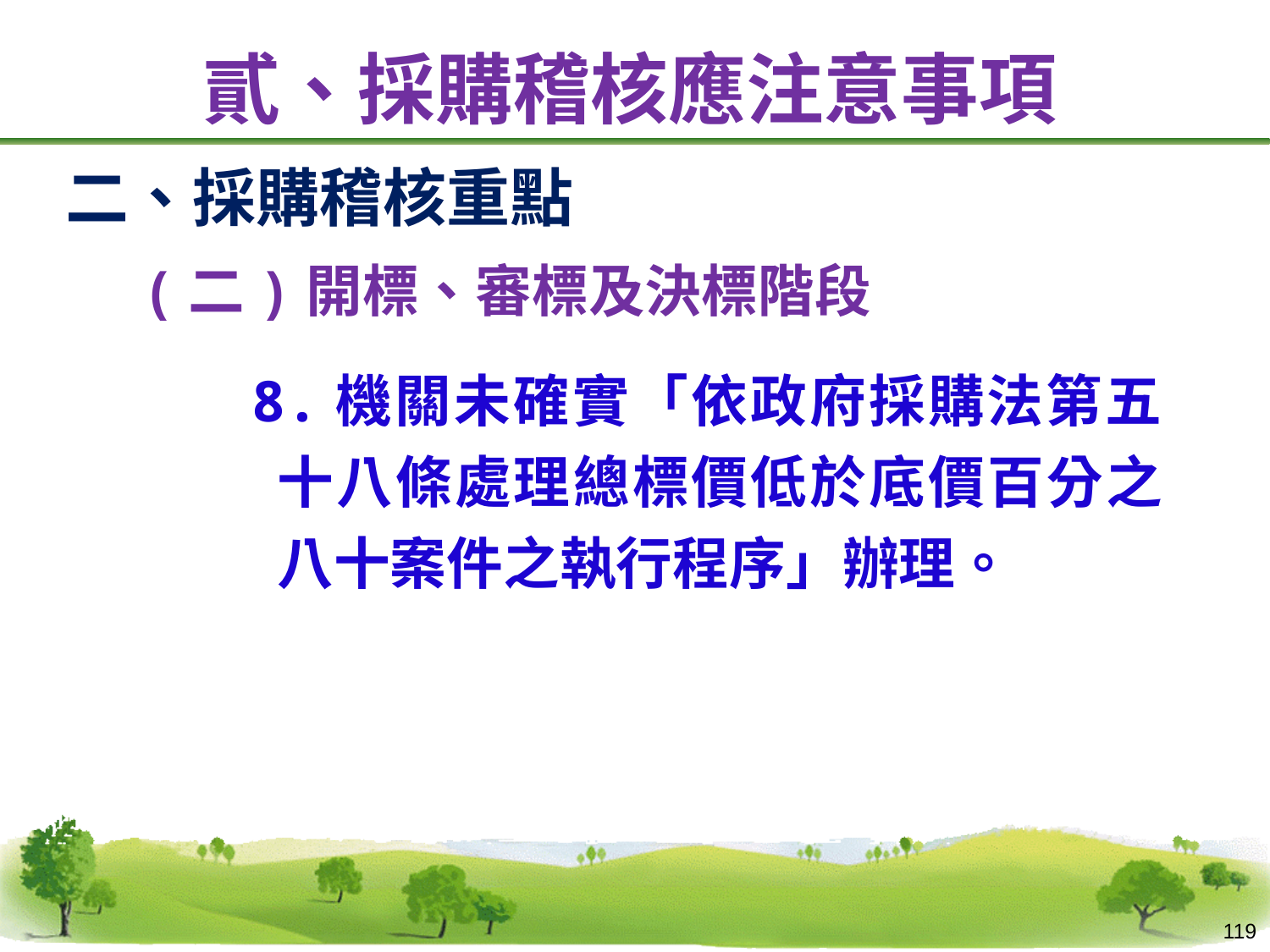

# 貳、採購稽核應注意事項
二、採購稽核重點
(二)開標、審標及決標階段
   8.機關未確實「依政府採購法第五十八條處理總標價低於底價百分之八十案件之執行程序」辦理。

119